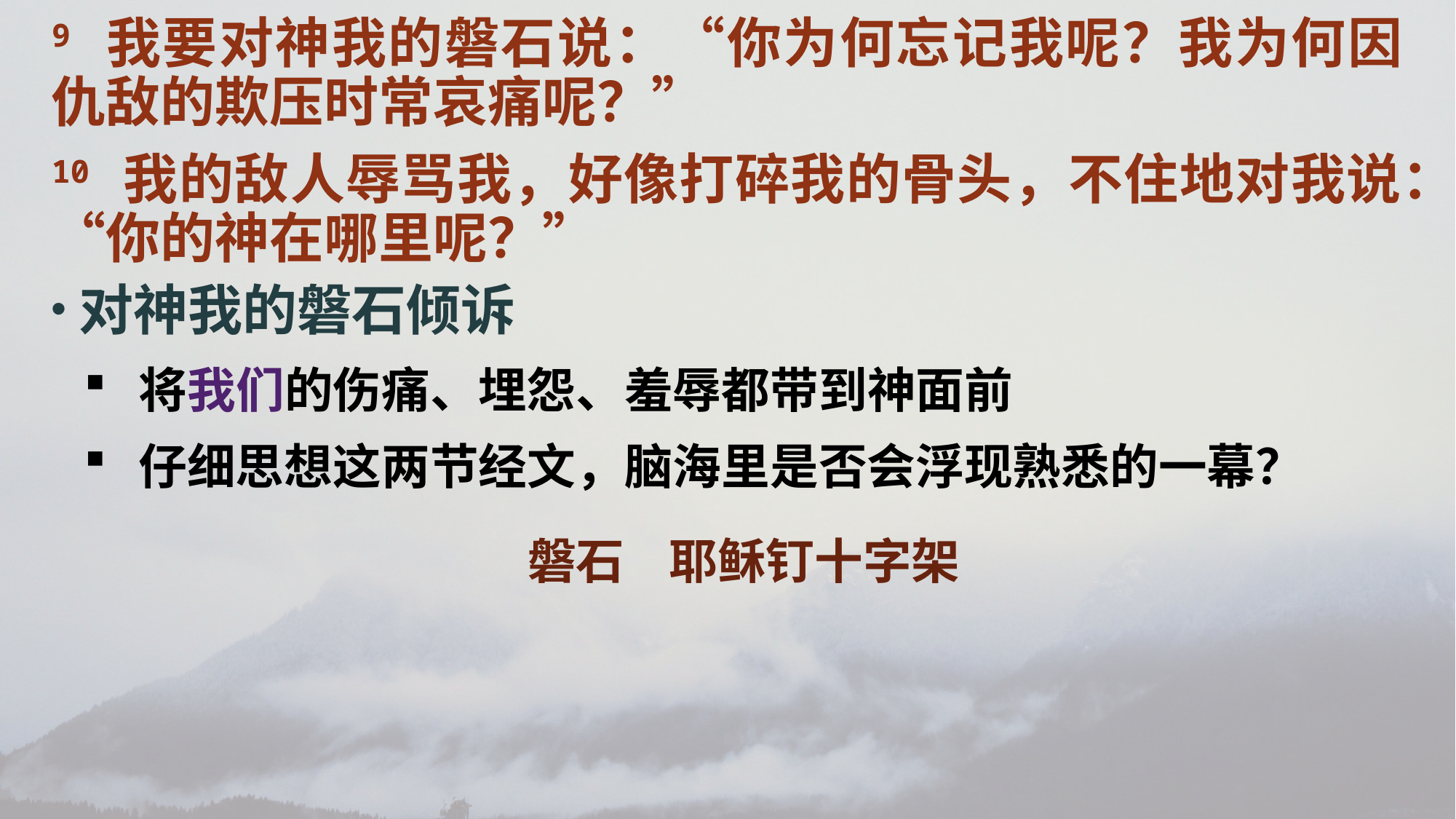

9 我要对神我的磐石说：“你为何忘记我呢？我为何因仇敌的欺压时常哀痛呢？”
10 我的敌人辱骂我，好像打碎我的骨头，不住地对我说：“你的神在哪里呢？”
对神我的磐石倾诉
将我们的伤痛、埋怨、羞辱都带到神面前
仔细思想这两节经文，脑海里是否会浮现熟悉的一幕？
磐石    耶稣钉十字架